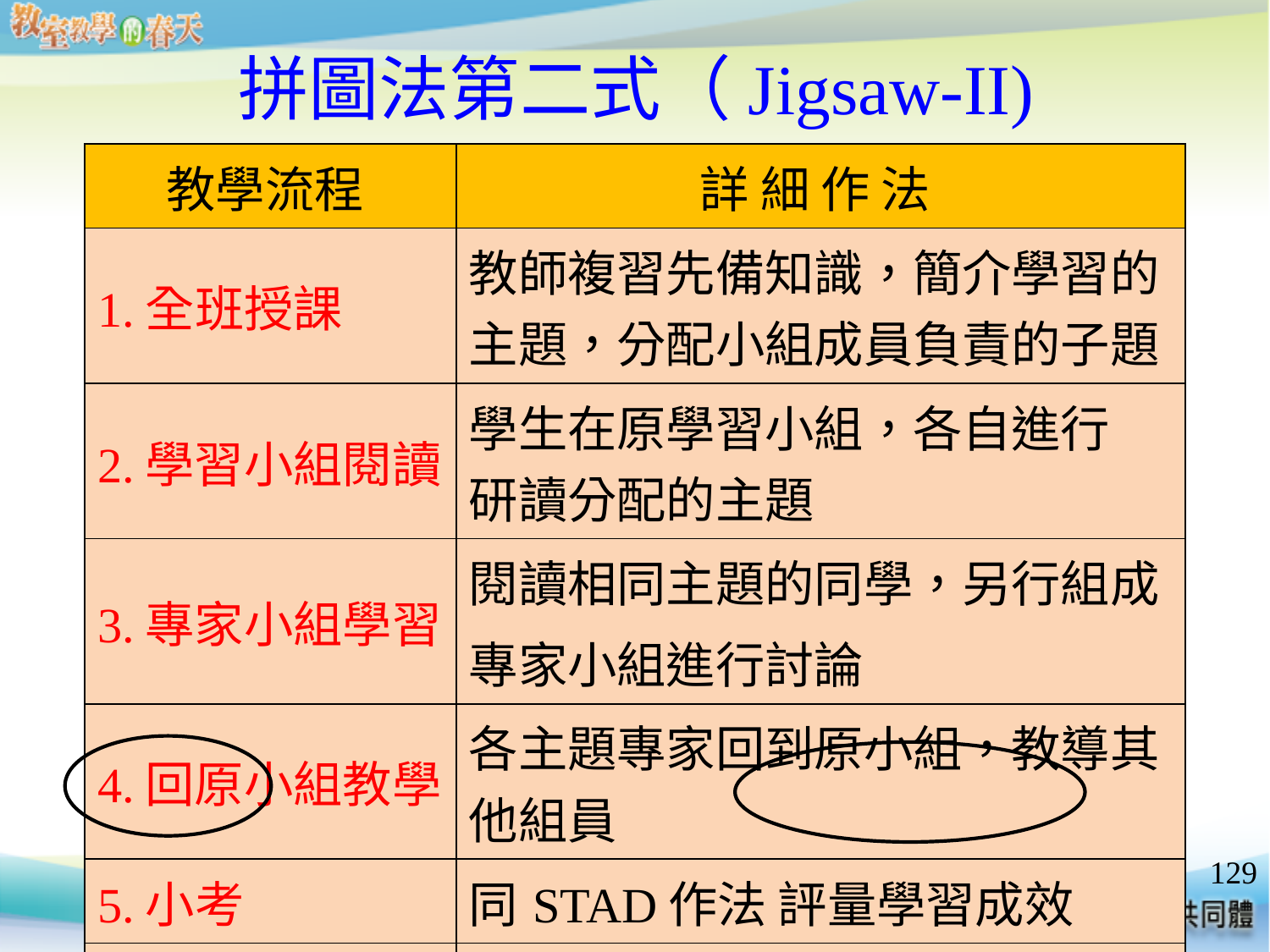

# 拼圖法第二式（Jigsaw-II)
| 教學流程 | 詳 細 作 法 |
| --- | --- |
| 1.全班授課 | 教師複習先備知識，簡介學習的主題，分配小組成員負責的子題 |
| 2.學習小組閱讀 | 學生在原學習小組，各自進行 研讀分配的主題 |
| 3.專家小組學習 | 閱讀相同主題的同學，另行組成 專家小組進行討論 |
| 4.回原小組教學 | 各主題專家回到原小組，教導其他組員 |
| 5.小考 | 同STAD作法 評量學習成效 |
| 6.小組表揚 | 同STAD作法 |

129